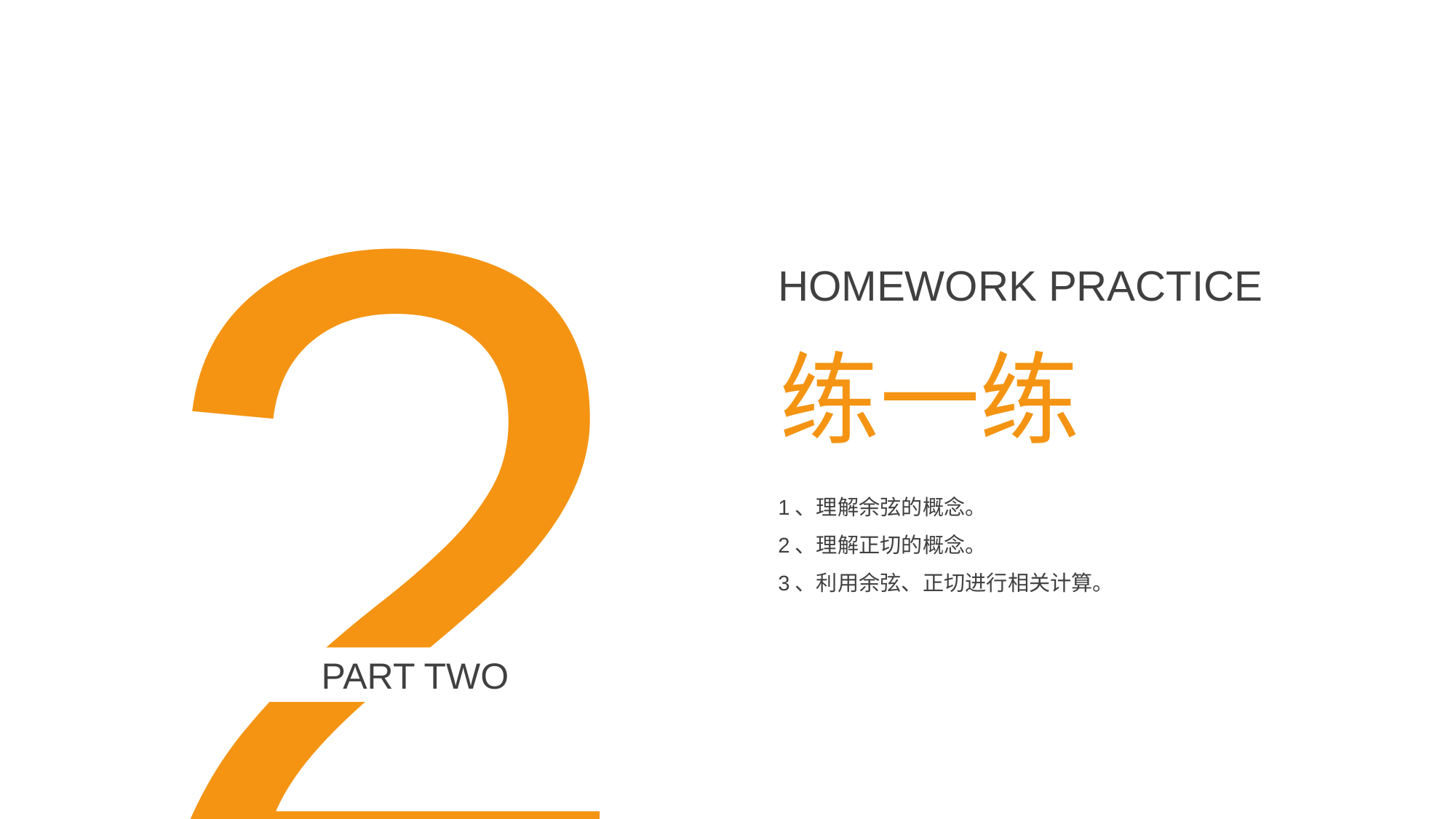

2
BY YUSHEN
HOMEWORK PRACTICE
练一练
1、理解余弦的概念。
2、理解正切的概念。
3、利用余弦、正切进行相关计算。
PART TWO